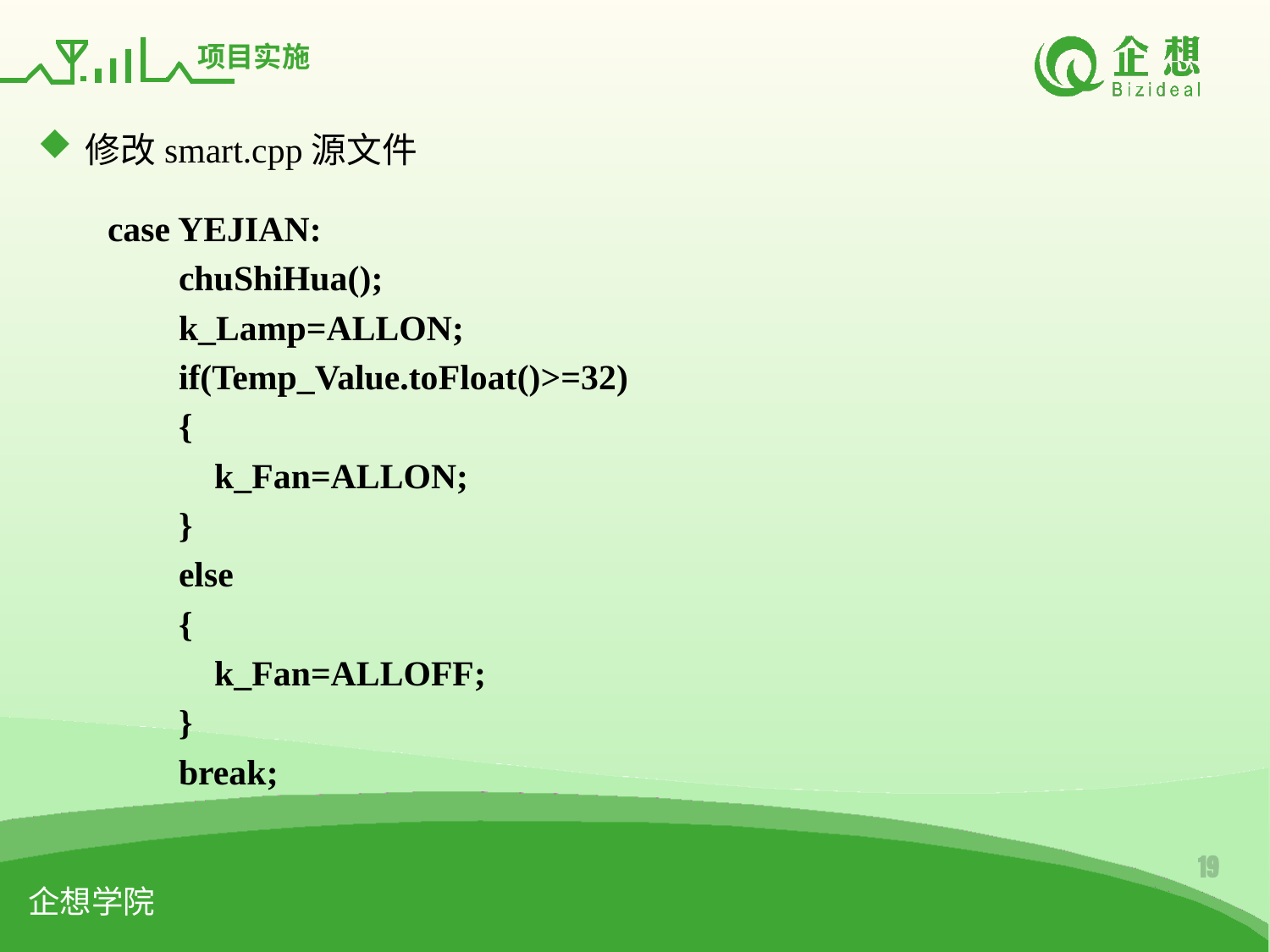

# 项目实施
修改smart.cpp源文件
case YEJIAN:
        chuShiHua();
        k_Lamp=ALLON;
        if(Temp_Value.toFloat()>=32)
        {
            k_Fan=ALLON;
        }
        else
        {
            k_Fan=ALLOFF;
        }
        break;

19